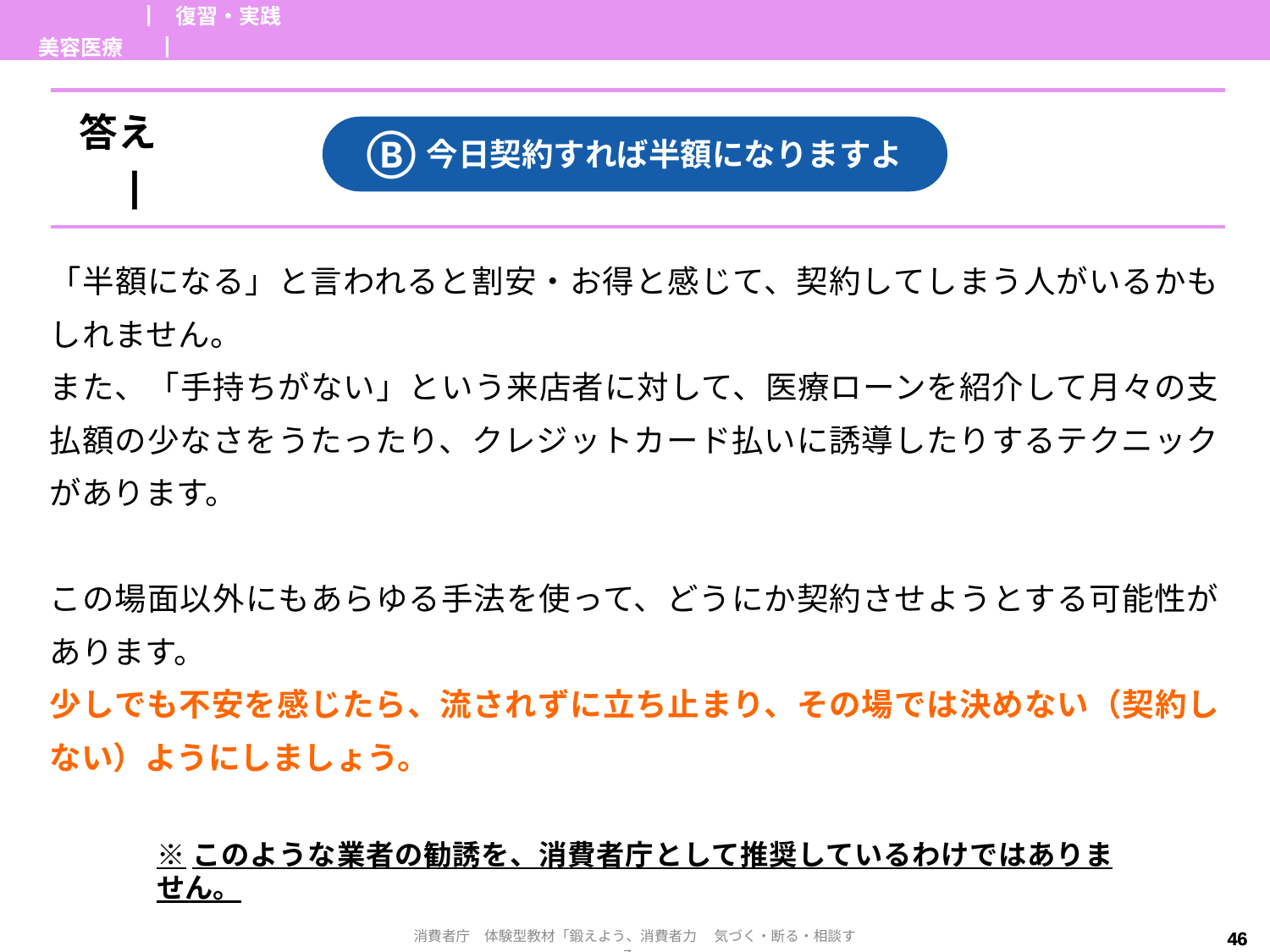

| 美容医療 | ▏復習・実践▕ |  |
| --- | --- | --- |
| 答え▕ |  |
| --- | --- |

Ⓑ
今日契約すれば半額になりますよ
「半額になる」と言われると割安・お得と感じて、契約してしまう人がいるかもしれません。
また、「手持ちがない」という来店者に対して、医療ローンを紹介して月々の支払額の少なさをうたったり、クレジットカード払いに誘導したりするテクニックがあります。

この場面以外にもあらゆる手法を使って、どうにか契約させようとする可能性があります。
少しでも不安を感じたら、流されずに立ち止まり、その場では決めない（契約しない）ようにしましょう。
※このような業者の勧誘を、消費者庁として推奨しているわけではありません。